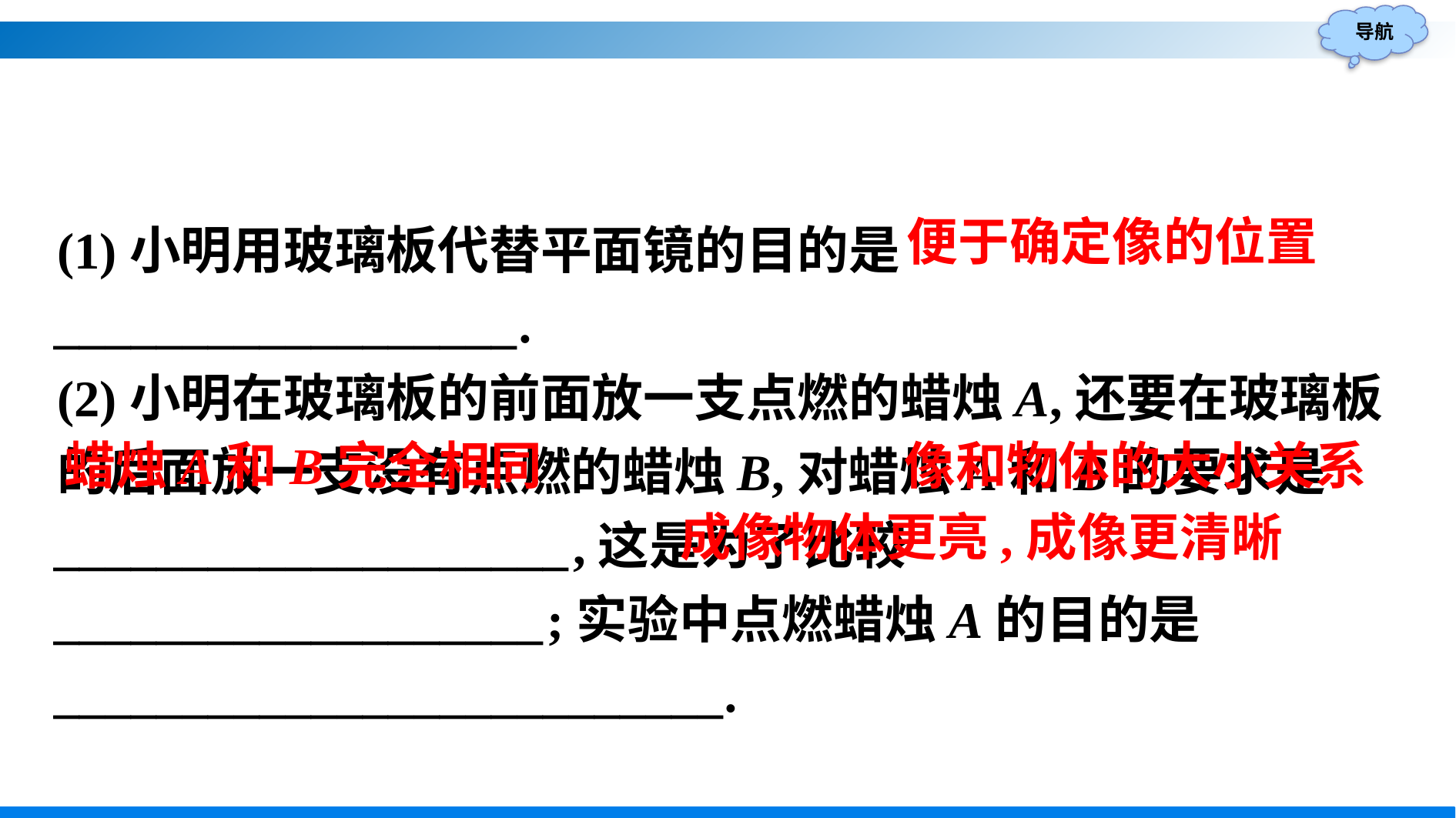

(1)小明用玻璃板代替平面镜的目的是__________________.
(2)小明在玻璃板的前面放一支点燃的蜡烛A,还要在玻璃板的后面放一支没有点燃的蜡烛B,对蜡烛A和B的要求是____________________,这是为了比较___________________;实验中点燃蜡烛A的目的是__________________________.
便于确定像的位置
像和物体的大小关系
蜡烛A和B完全相同
成像物体更亮,成像更清晰